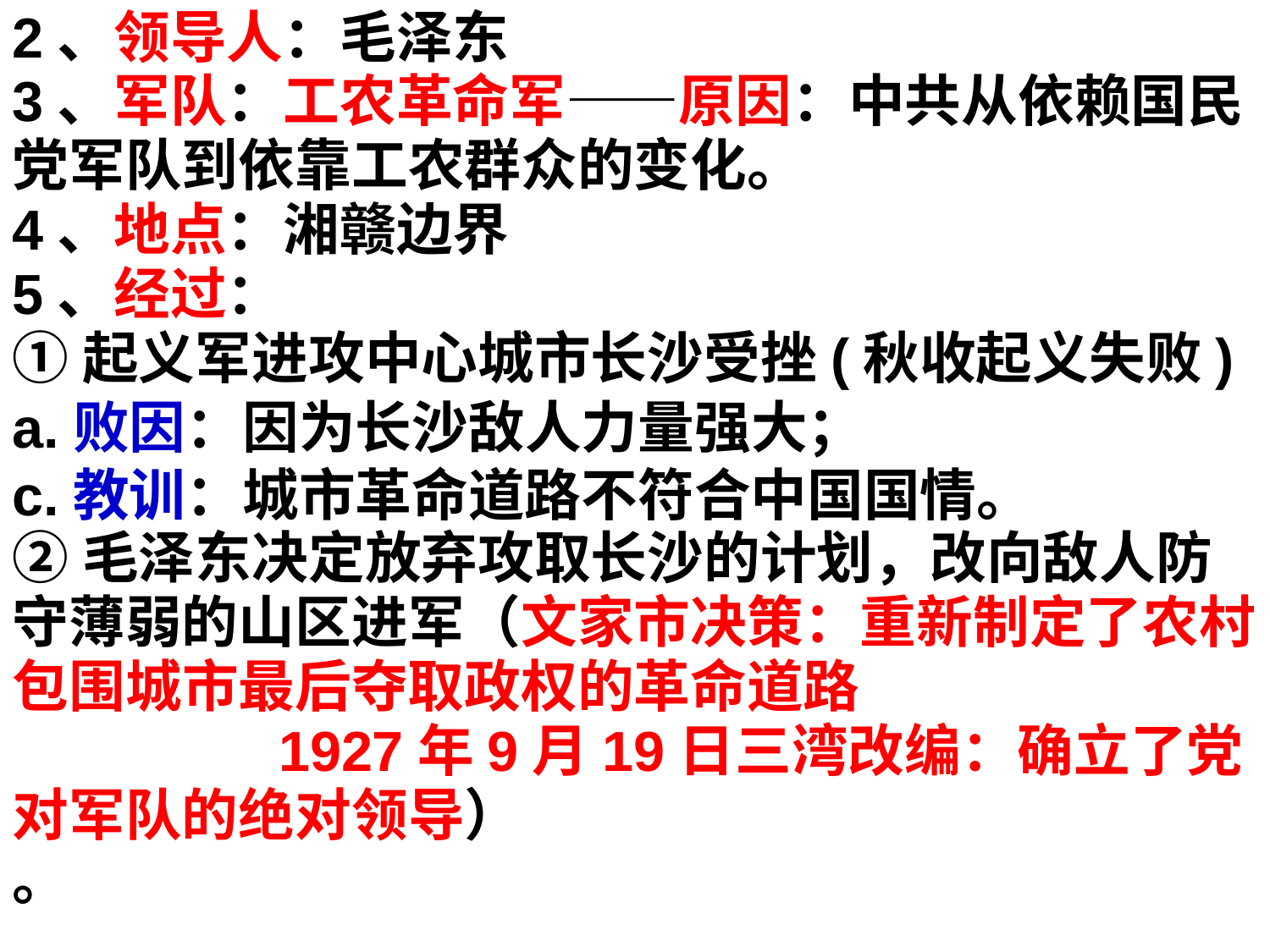

2、领导人：毛泽东
3、军队：工农革命军——原因：中共从依赖国民党军队到依靠工农群众的变化。
4、地点：湘赣边界
5、经过：
①起义军进攻中心城市长沙受挫(秋收起义失败)
a.败因：因为长沙敌人力量强大；
c.教训：城市革命道路不符合中国国情。
②毛泽东决定放弃攻取长沙的计划，改向敌人防守薄弱的山区进军（文家市决策：重新制定了农村包围城市最后夺取政权的革命道路
                 1927年9月19日三湾改编：确立了党对军队的绝对领导）
。